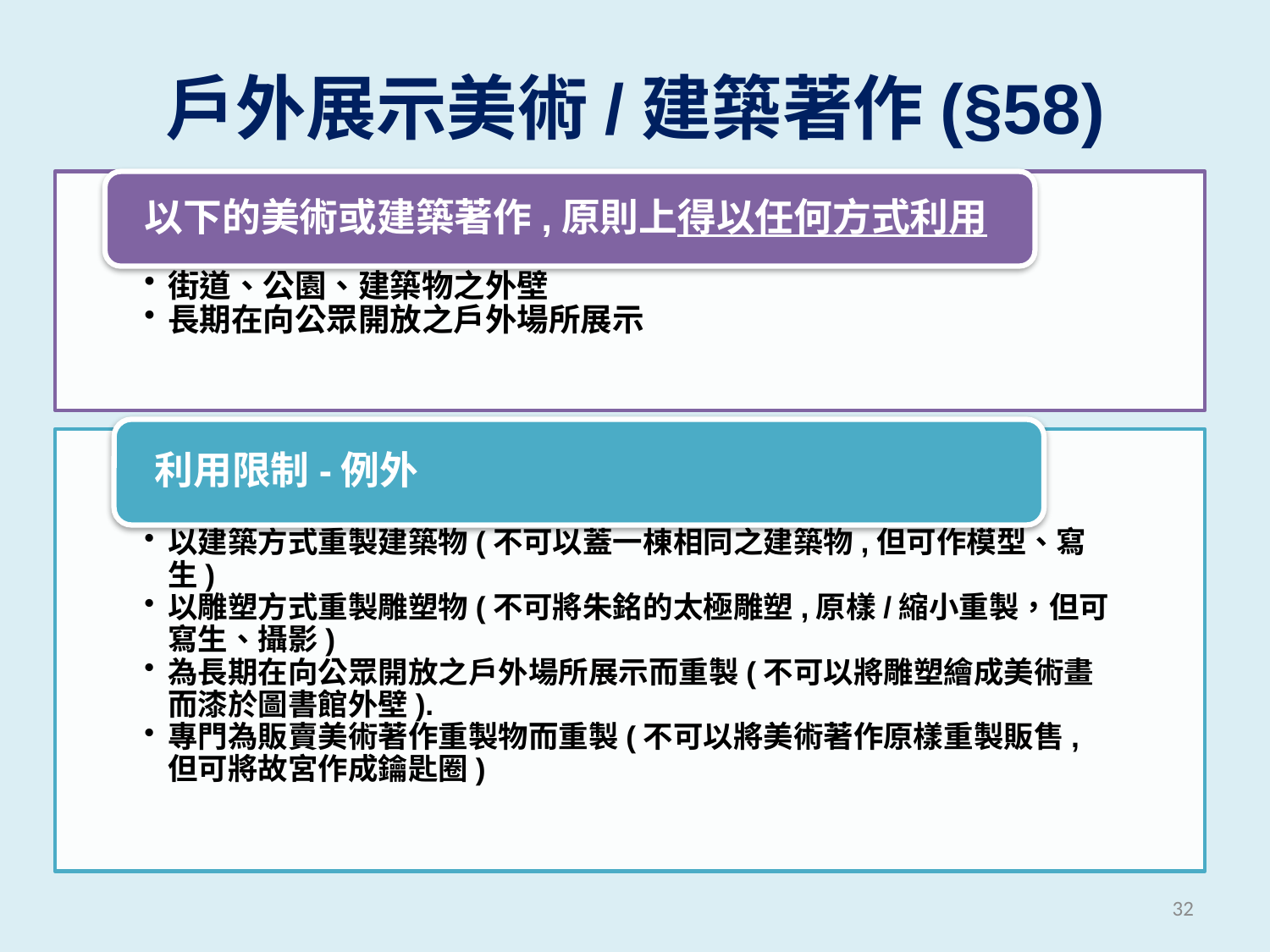

# 戶外展示美術/建築著作(§58)
街道、公園、建築物之外壁
長期在向公眾開放之戶外場所展示
以下的美術或建築著作,原則上得以任何方式利用
以建築方式重製建築物(不可以蓋一棟相同之建築物,但可作模型、寫生)
以雕塑方式重製雕塑物(不可將朱銘的太極雕塑,原樣/縮小重製，但可寫生、攝影)
為長期在向公眾開放之戶外場所展示而重製(不可以將雕塑繪成美術畫而漆於圖書館外壁).
專門為販賣美術著作重製物而重製(不可以將美術著作原樣重製販售,但可將故宮作成鑰匙圈)
利用限制-例外
32